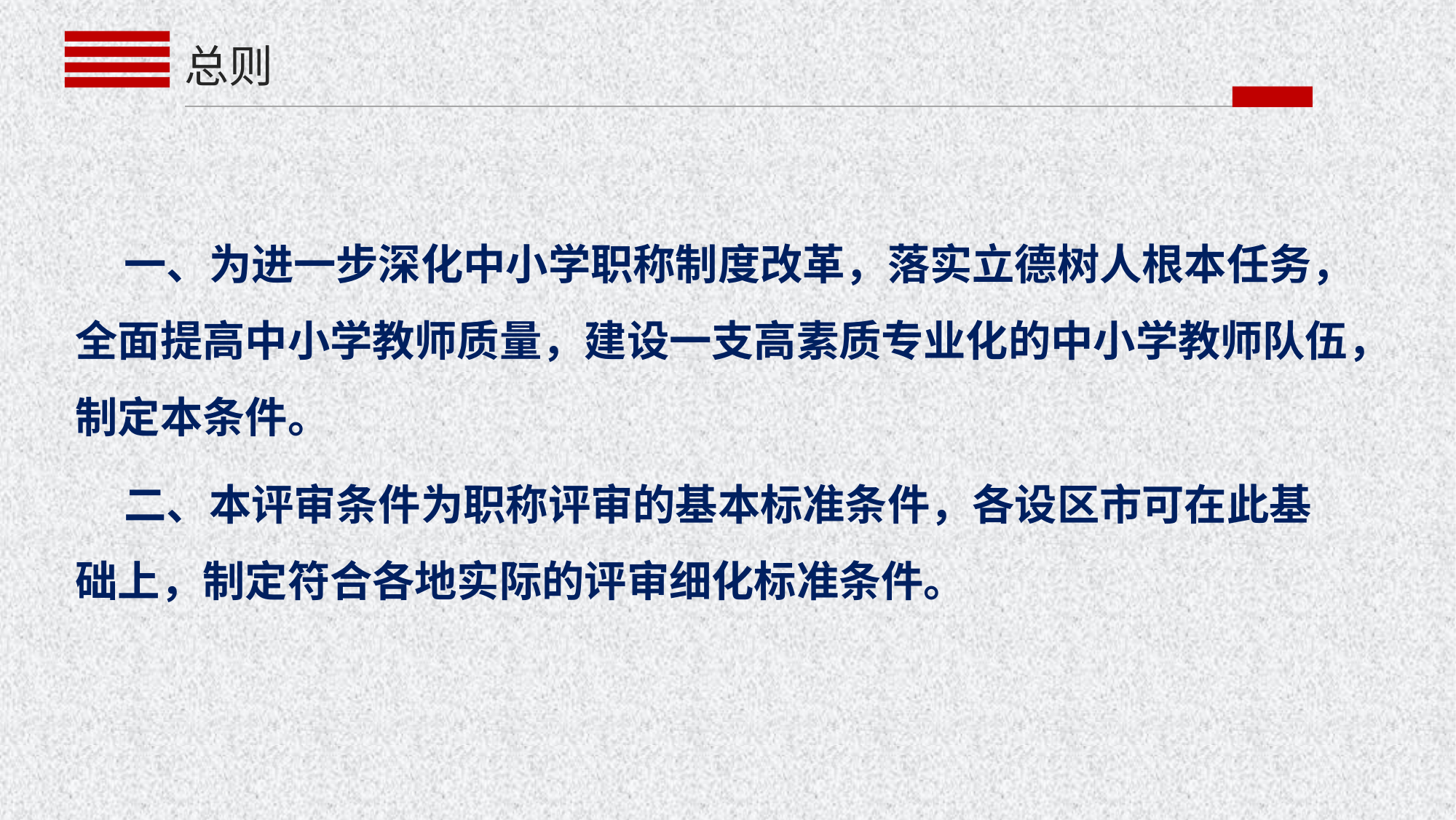

总则

    一、为进一步深化中小学职称制度改革，落实立德树人根本任务，全面提高中小学教师质量，建设一支高素质专业化的中小学教师队伍，制定本条件。
    二、本评审条件为职称评审的基本标准条件，各设区市可在此基础上，制定符合各地实际的评审细化标准条件。